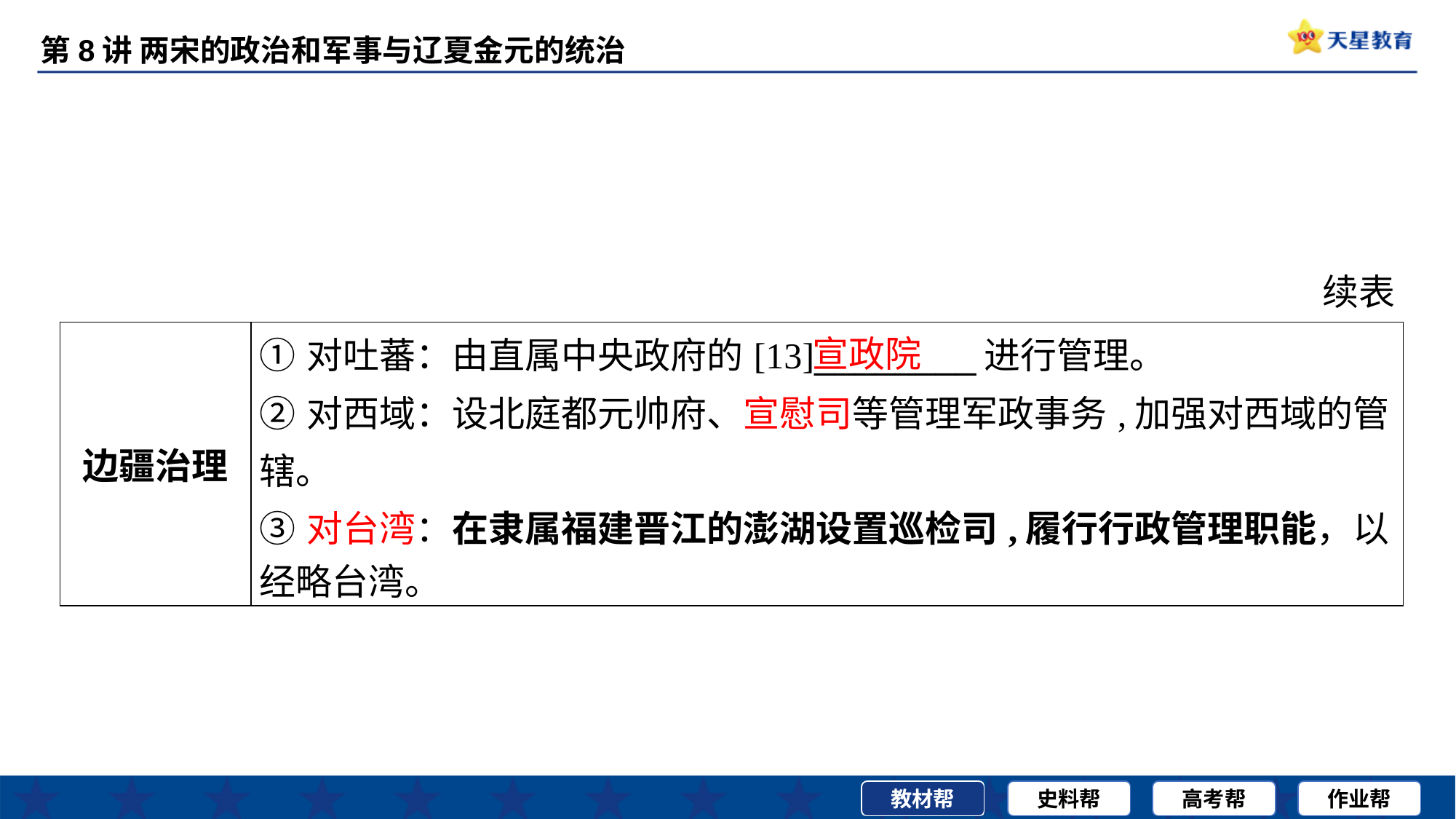

续表
宣政院
| 边疆治理 | ①对吐蕃：由直属中央政府的[13]\_\_\_\_\_\_\_\_进行管理。 ②对西域：设北庭都元帅府、宣慰司等管理军政事务,加强对西域的管 辖。 ③对台湾：在隶属福建晋江的澎湖设置巡检司,履行行政管理职能，以 经略台湾。 |
| --- | --- |